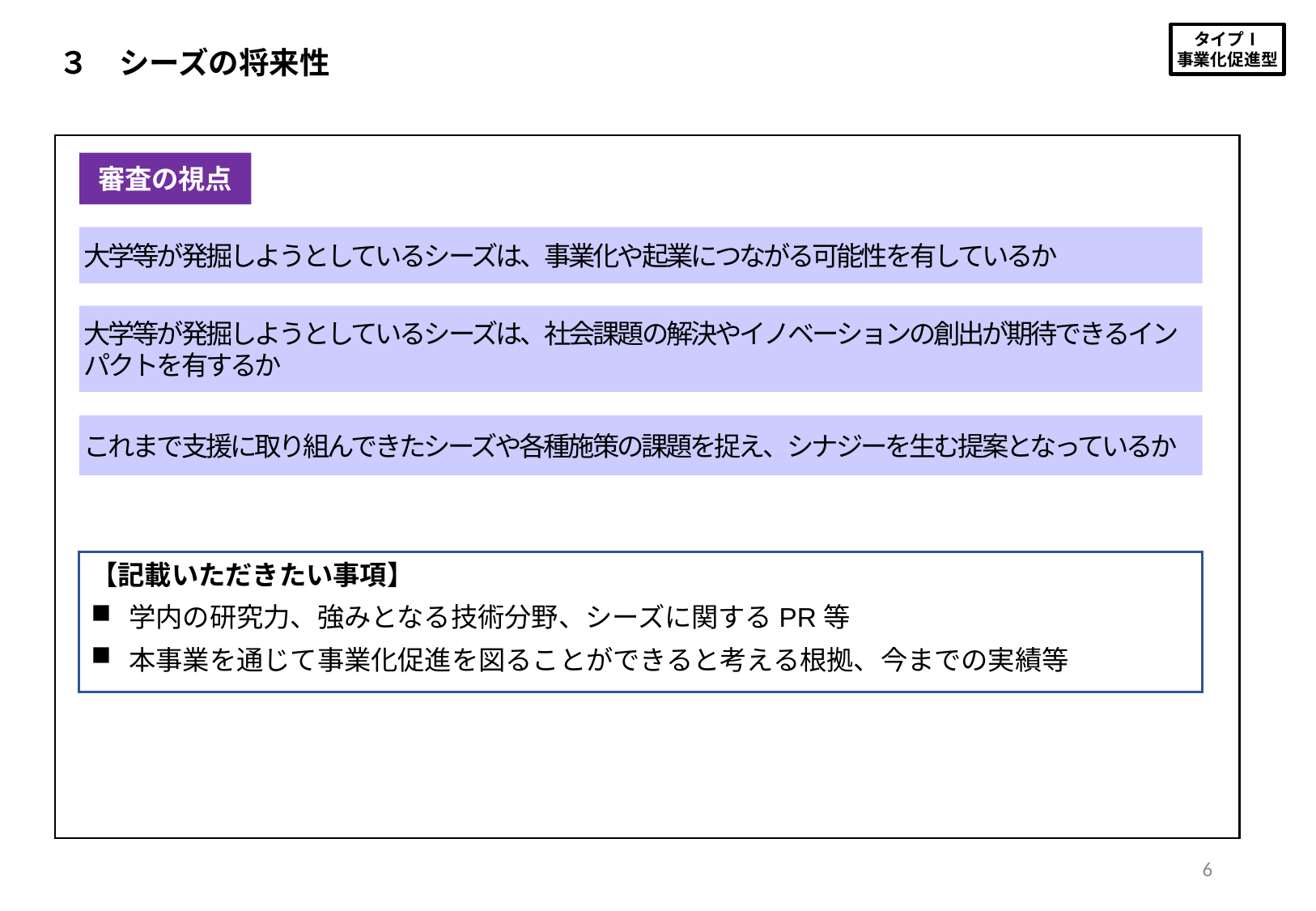

３　シーズの将来性

審査の視点
大学等が発掘しようとしているシーズは、事業化や起業につながる可能性を有しているか
大学等が発掘しようとしているシーズは、社会課題の解決やイノベーションの創出が期待できるインパクトを有するか
これまで支援に取り組んできたシーズや各種施策の課題を捉え、シナジーを生む提案となっているか
【記載いただきたい事項】
学内の研究力、強みとなる技術分野、シーズに関するPR等
本事業を通じて事業化促進を図ることができると考える根拠、今までの実績等
6